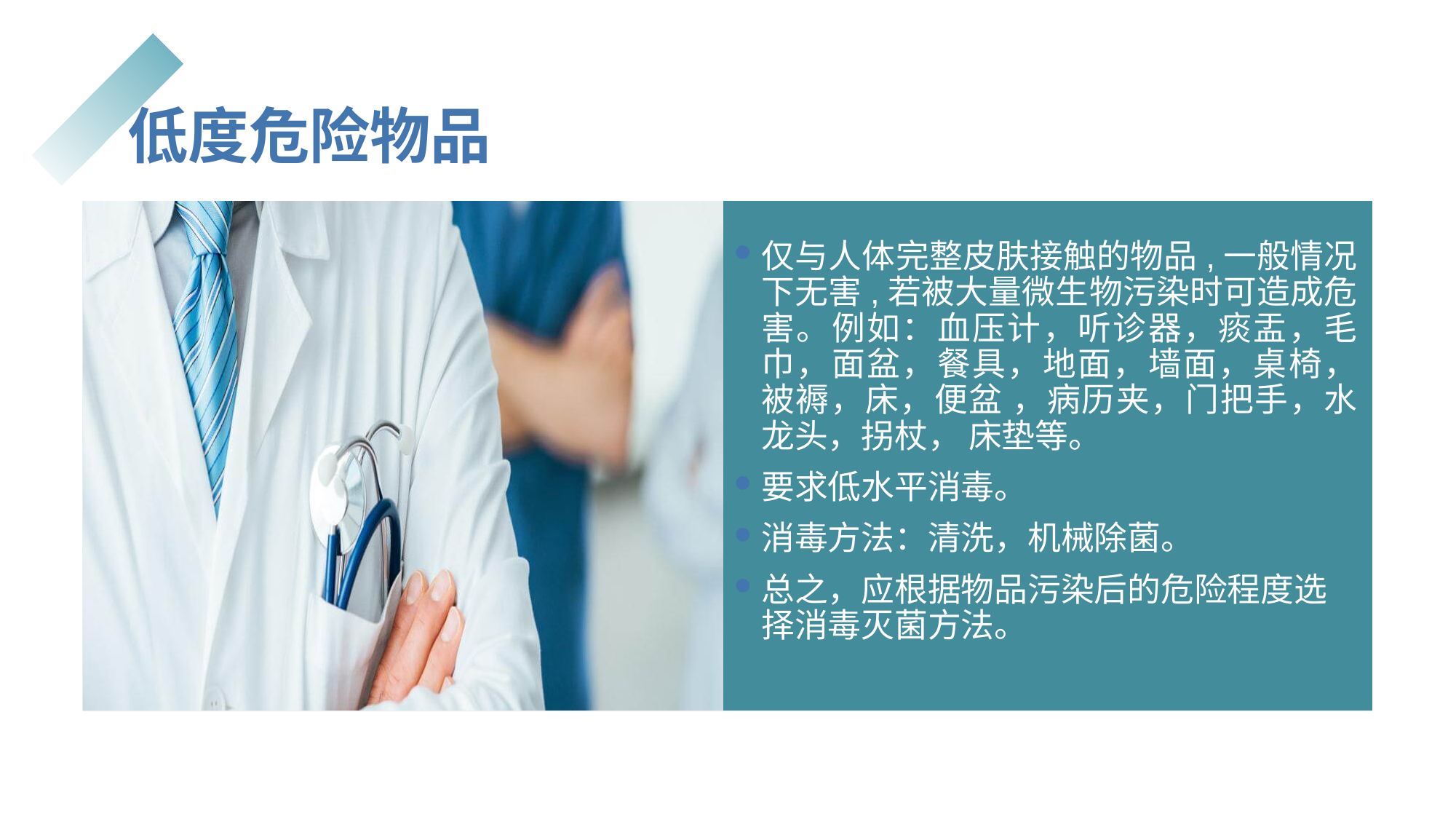

# 低度危险物品

仅与人体完整皮肤接触的物品,一般情况下无害,若被大量微生物污染时可造成危害。例如：血压计，听诊器，痰盂，毛巾，面盆，餐具，地面，墙面，桌椅，被褥，床，便盆 ，病历夹，门把手，水龙头，拐杖， 床垫等。
要求低水平消毒。
消毒方法：清洗，机械除菌。
总之，应根据物品污染后的危险程度选择消毒灭菌方法。